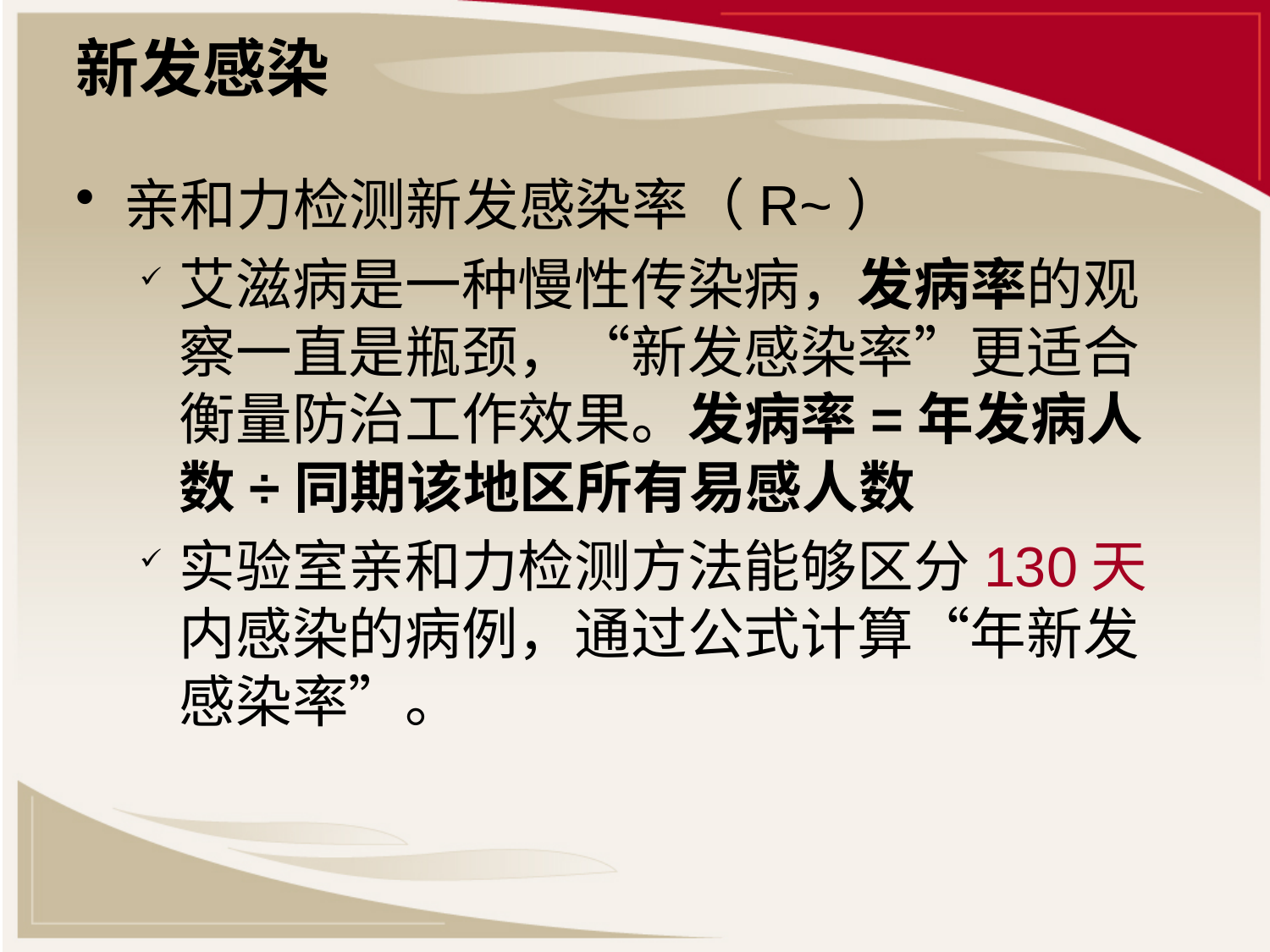

# 新发感染
亲和力检测新发感染率（R~）
艾滋病是一种慢性传染病，发病率的观察一直是瓶颈，“新发感染率”更适合衡量防治工作效果。发病率=年发病人数÷同期该地区所有易感人数
实验室亲和力检测方法能够区分130天内感染的病例，通过公式计算“年新发感染率”。